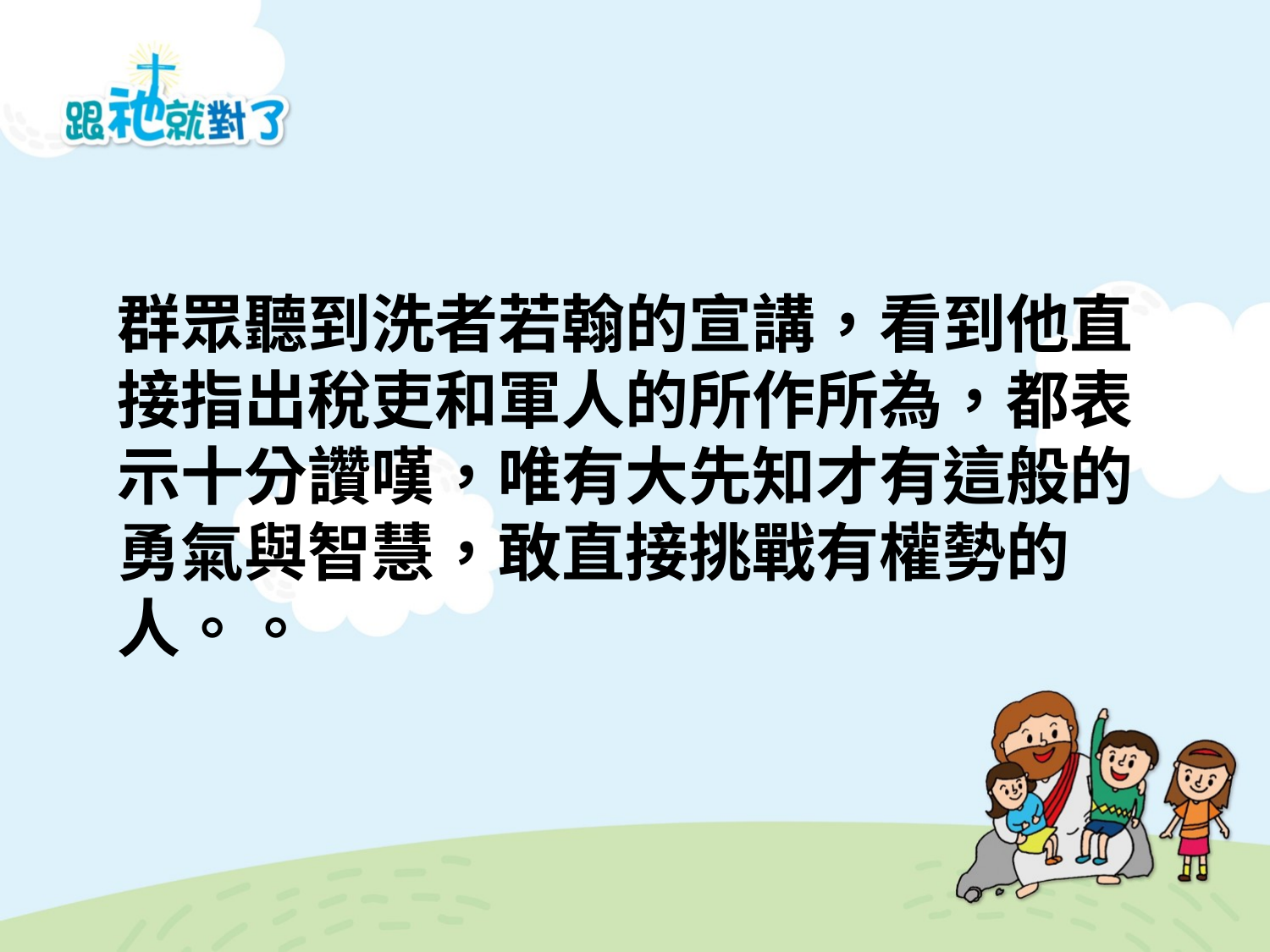

群眾聽到洗者若翰的宣講，看到他直接指出稅吏和軍人的所作所為，都表示十分讚嘆，唯有大先知才有這般的勇氣與智慧，敢直接挑戰有權勢的人。。